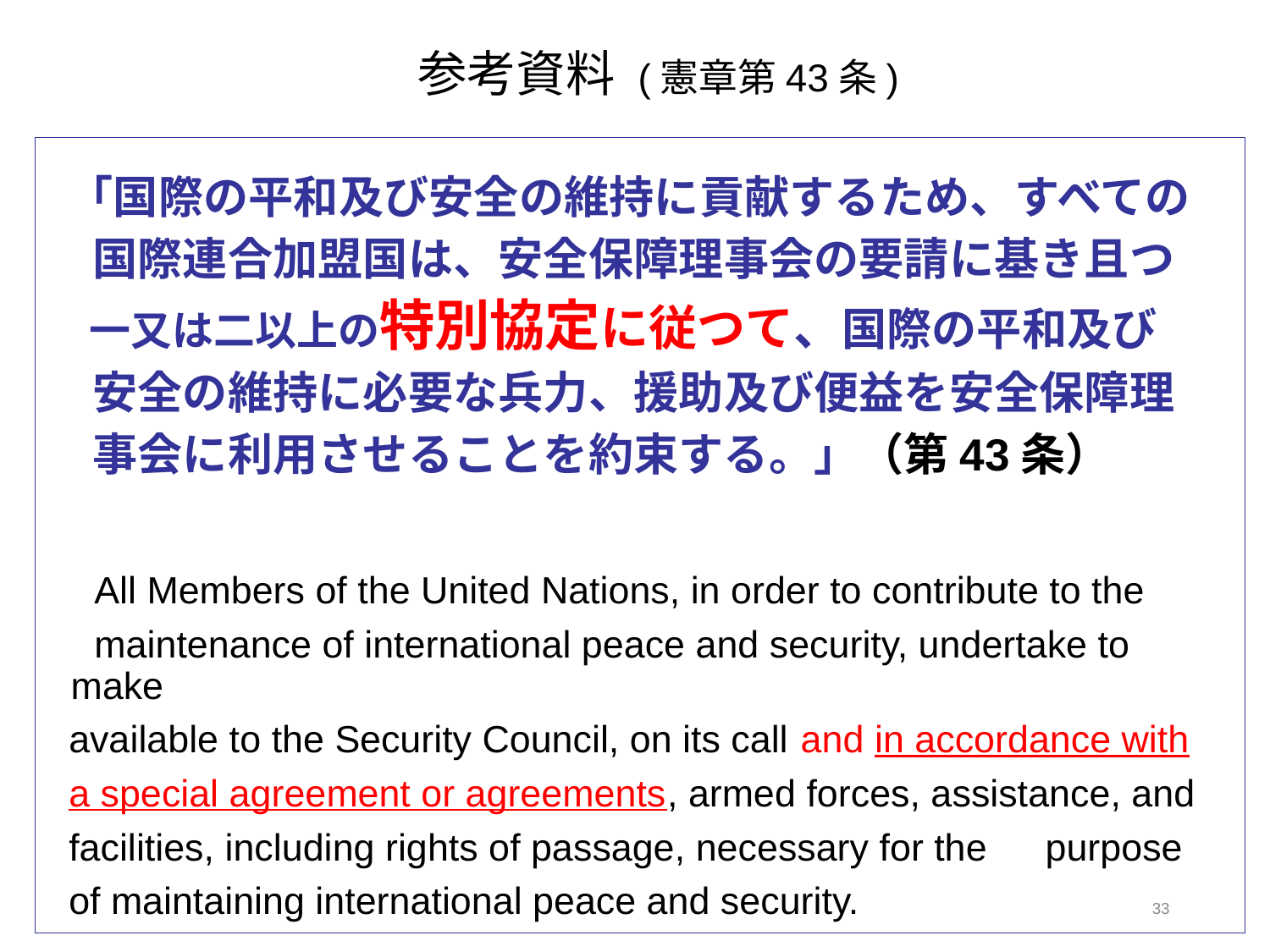

# 参考資料 (憲章第43条)

 「国際の平和及び安全の維持に貢献するため、すべての
　国際連合加盟国は、安全保障理事会の要請に基き且つ
　一又は二以上の特別協定に従つて、国際の平和及び
　安全の維持に必要な兵力、援助及び便益を安全保障理
　事会に利用させることを約束する。」（第43条）

　All Members of the United Nations, in order to contribute to the
　maintenance of international peace and security, undertake to make
  available to the Security Council, on its call and in accordance with
  a special agreement or agreements, armed forces, assistance, and
  facilities, including rights of passage, necessary for the　purpose
  of maintaining international peace and security.

33